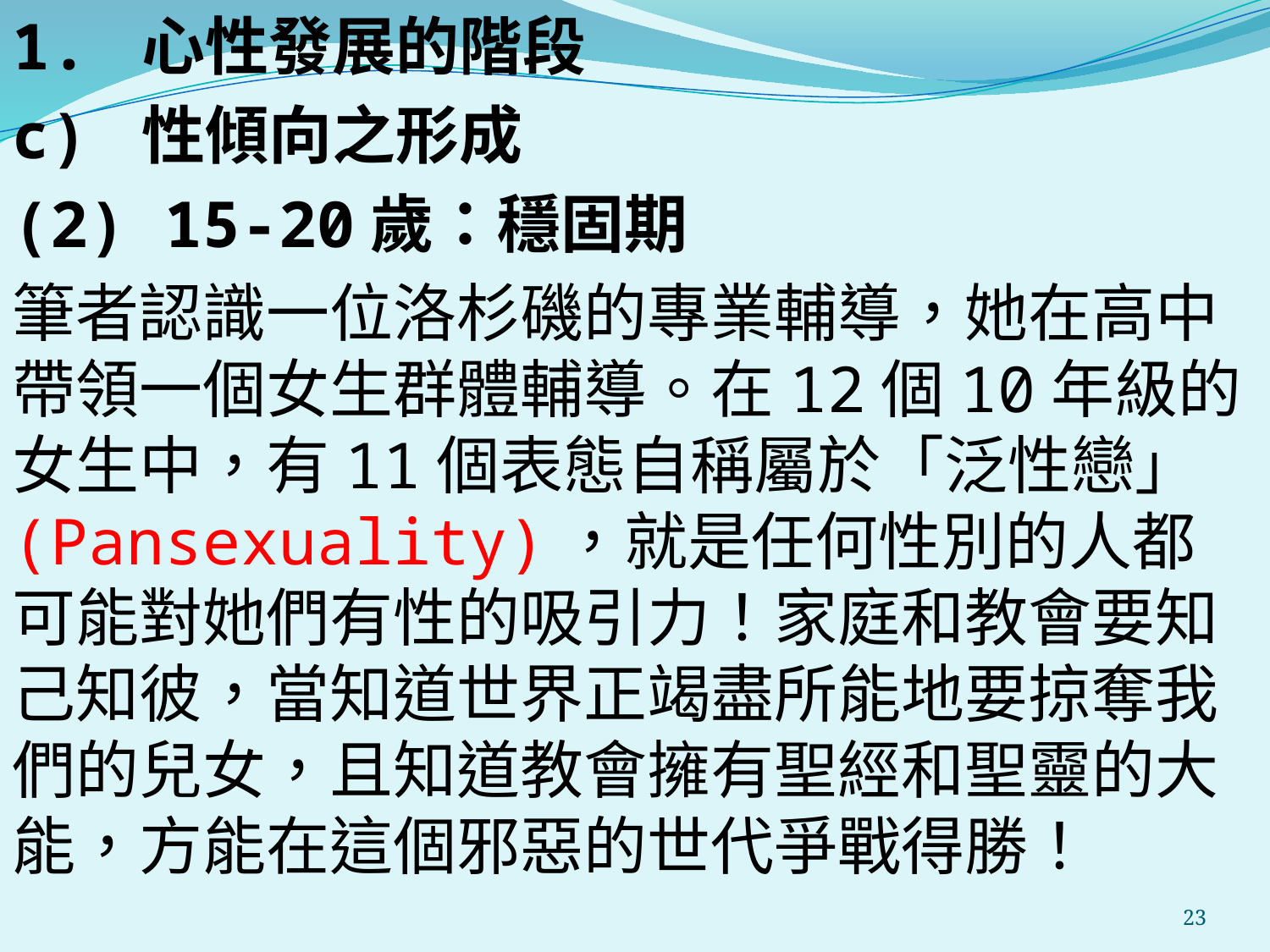

1. 心性發展的階段
c) 性傾向之形成
(2) 15-20歲：穩固期
筆者認識一位洛杉磯的專業輔導，她在高中帶領一個女生群體輔導。在12個10年級的女生中，有11個表態自稱屬於「泛性戀」(Pansexuality)，就是任何性別的人都可能對她們有性的吸引力！家庭和教會要知己知彼，當知道世界正竭盡所能地要掠奪我們的兒女，且知道教會擁有聖經和聖靈的大能，方能在這個邪惡的世代爭戰得勝！
#

23